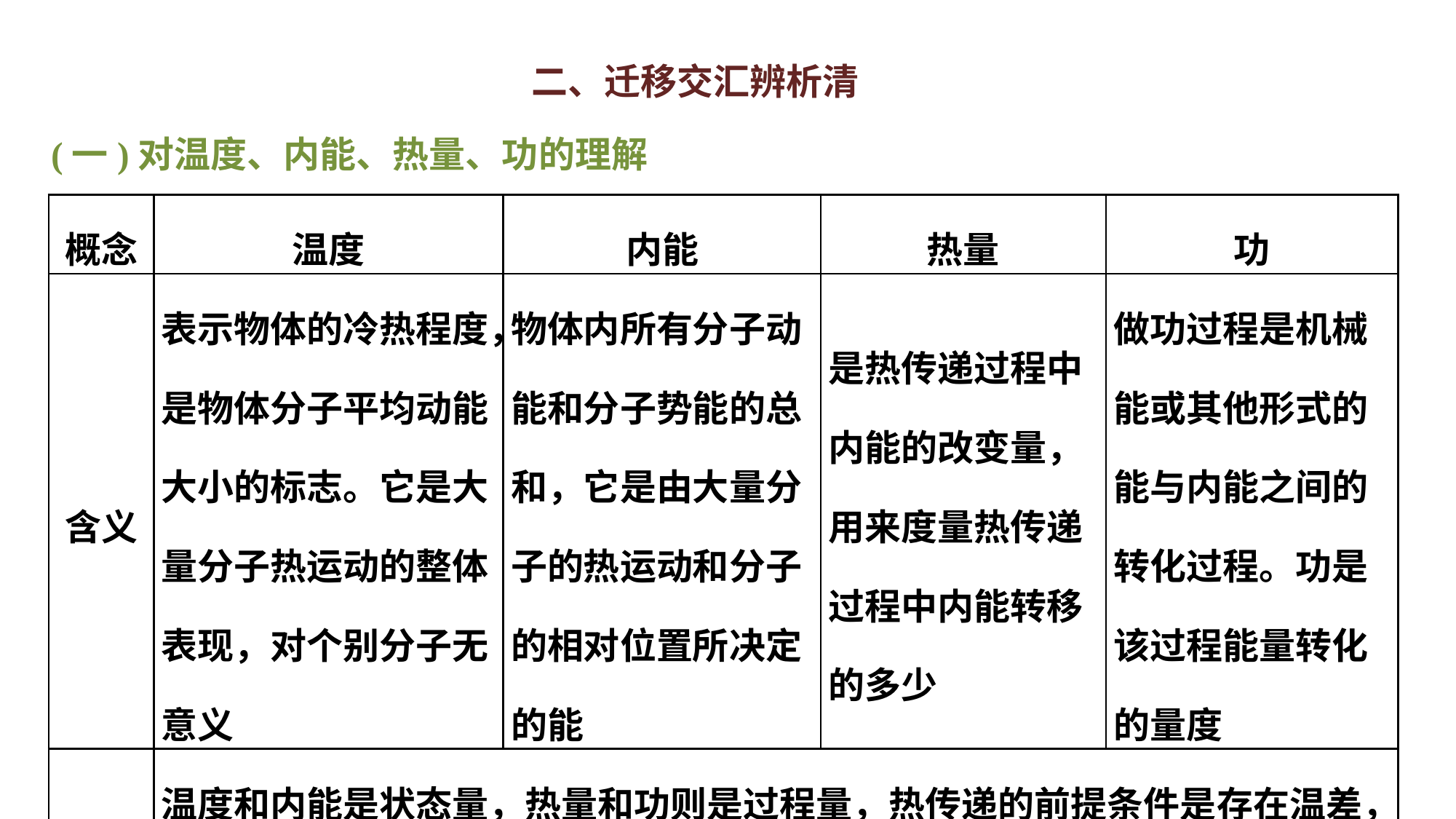

二、迁移交汇辨析清
(一)对温度、内能、热量、功的理解
| 概念 | 温度 | 内能 | 热量 | 功 |
| --- | --- | --- | --- | --- |
| 含义 | 表示物体的冷热程度，是物体分子平均动能大小的标志。它是大量分子热运动的整体表现，对个别分子无意义 | 物体内所有分子动能和分子势能的总和，它是由大量分子的热运动和分子的相对位置所决定的能 | 是热传递过程中内能的改变量，用来度量热传递过程中内能转移的多少 | 做功过程是机械能或其他形式的能与内能之间的转化过程。功是该过程能量转化的量度 |
| 关系 | 温度和内能是状态量，热量和功则是过程量，热传递的前提条件是存在温差，传递的是热量而不是温度，实质上是内能的转移 |  |  |  |